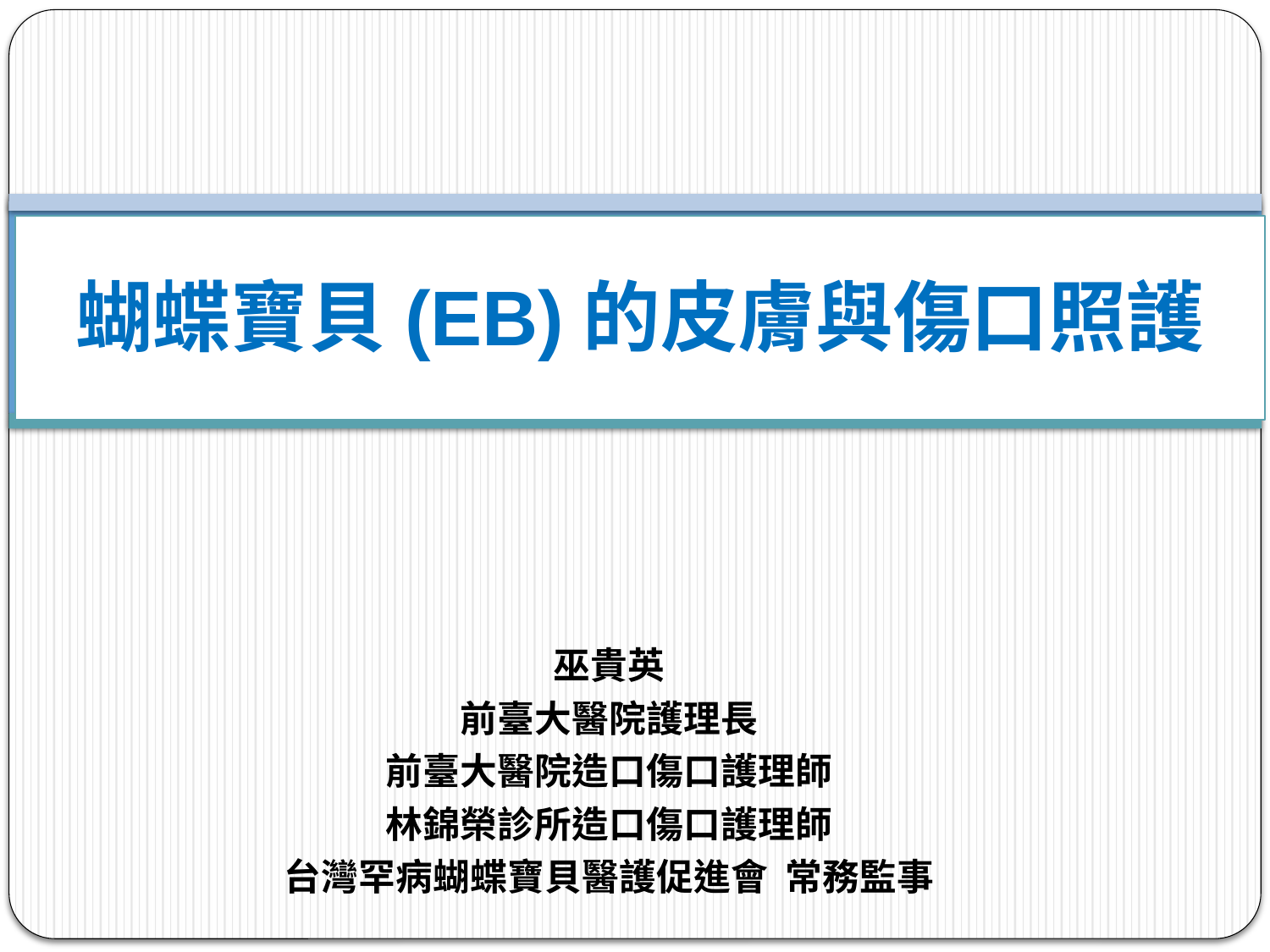

# 蝴蝶寶貝(EB)的皮膚與傷口照護
巫貴英
前臺大醫院護理長
前臺大醫院造口傷口護理師
林錦榮診所造口傷口護理師
台灣罕病蝴蝶寶貝醫護促進會  常務監事